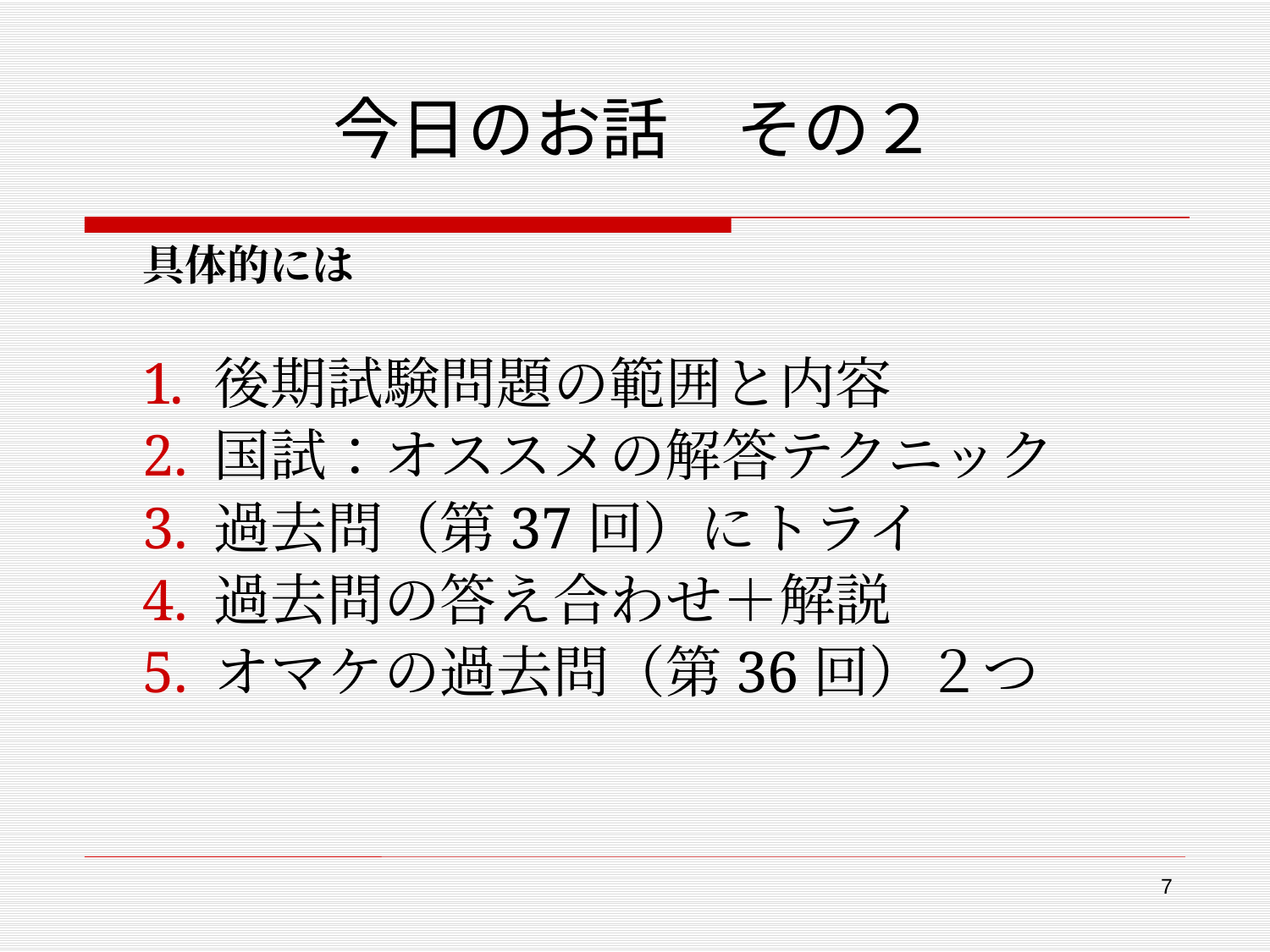

# 今日のお話　その２
具体的には

後期試験問題の範囲と内容
国試：オススメの解答テクニック
過去問（第37回）にトライ
過去問の答え合わせ＋解説
オマケの過去問（第36回）２つ
7